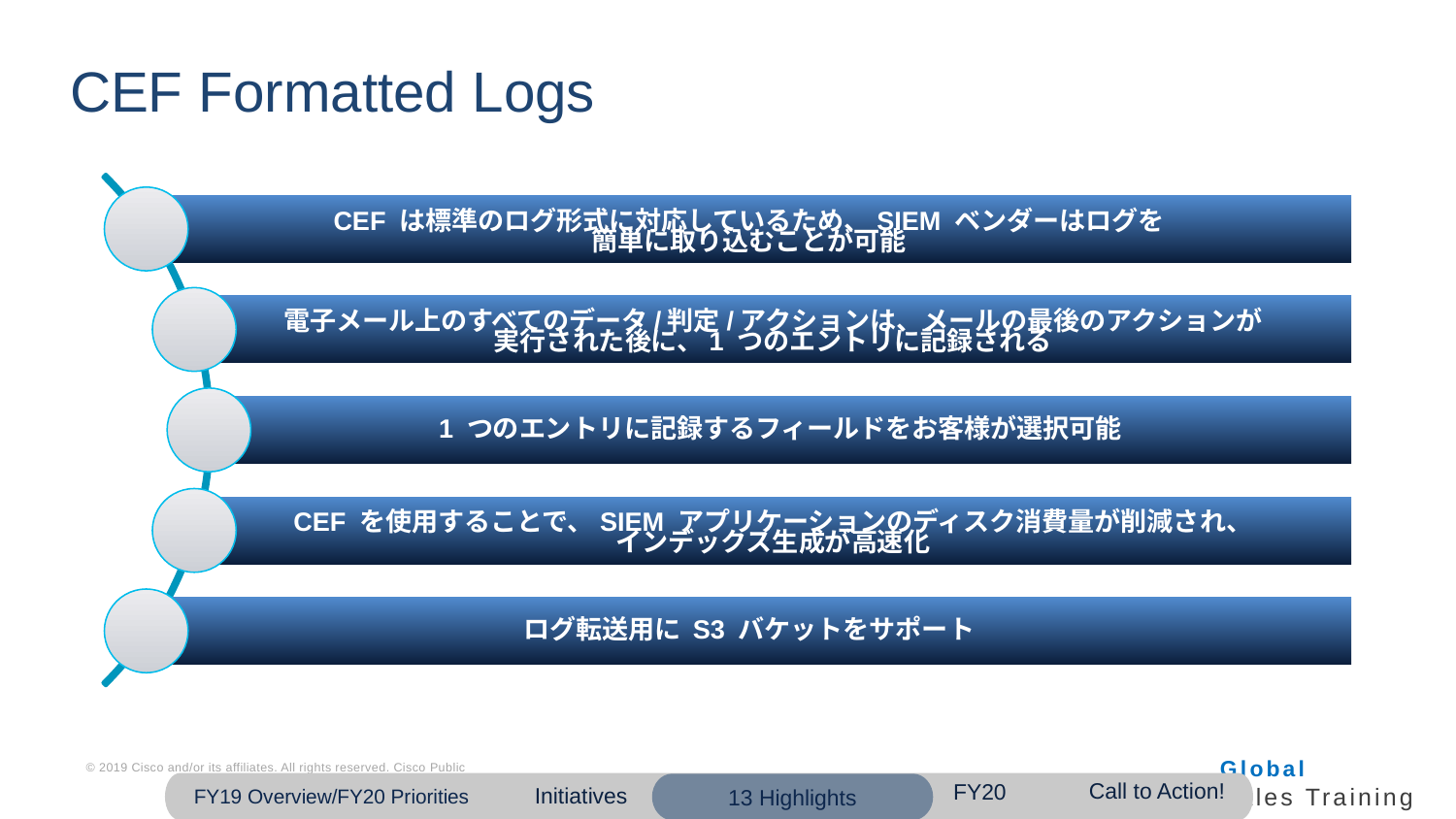

# CEF Formatted Logs
CEF は標準のログ形式に対応しているため、SIEM ベンダーはログを
簡単に取り込むことが可能
電子メール上のすべてのデータ/判定/アクションは、メールの最後のアクションが
実行された後に、1 つのエントリに記録される
1 つのエントリに記録するフィールドをお客様が選択可能
CEF を使用することで、SIEM アプリケーションのディスク消費量が削減され、
インデックス生成が高速化
ログ転送用に S3 バケットをサポート
Call to Action!

FY20
FY19 Overview/FY20 Priorities
13 Highlights
Initiatives